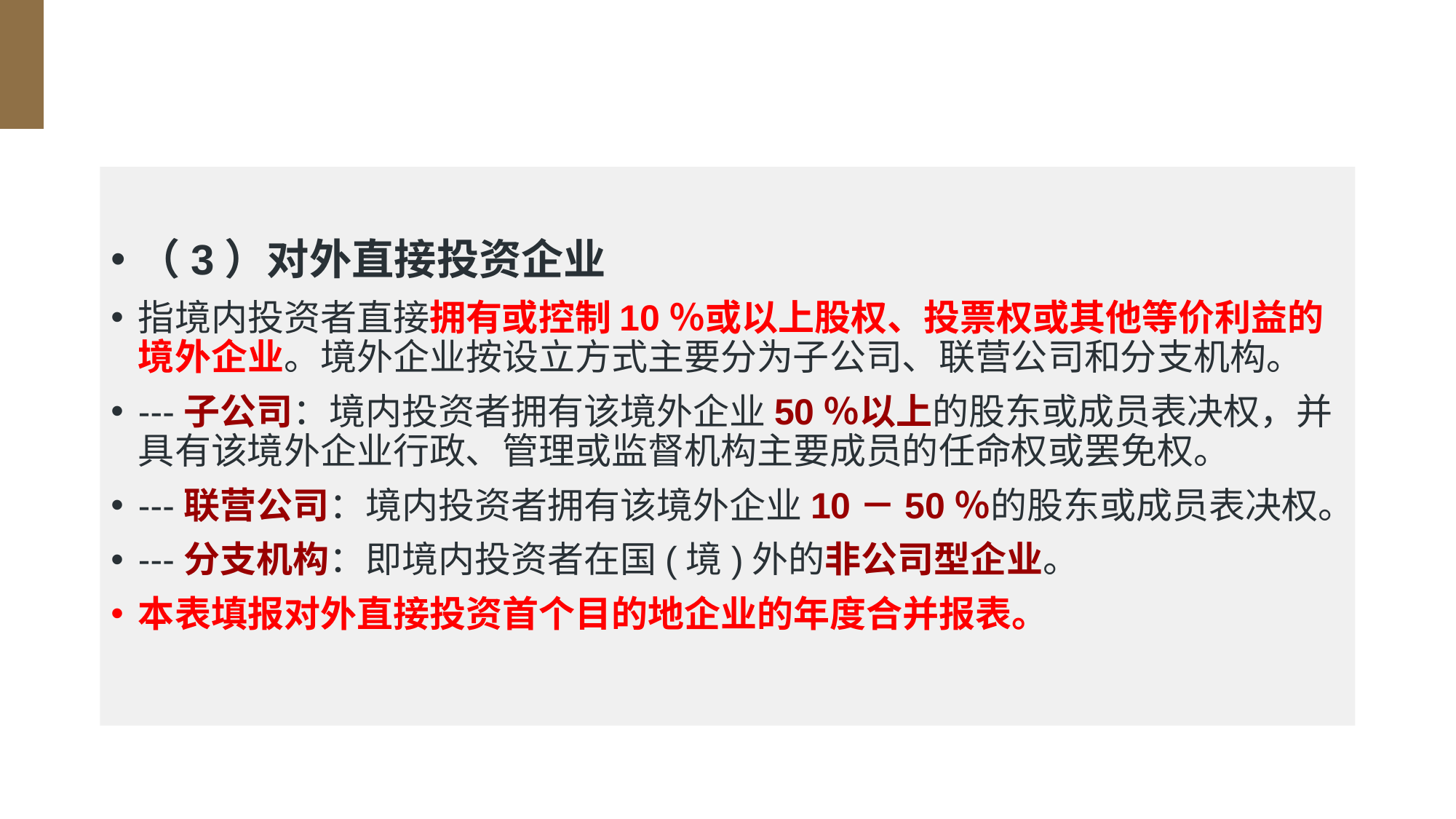

#

（3）对外直接投资企业
指境内投资者直接拥有或控制10％或以上股权、投票权或其他等价利益的境外企业。境外企业按设立方式主要分为子公司、联营公司和分支机构。
---子公司：境内投资者拥有该境外企业50％以上的股东或成员表决权，并具有该境外企业行政、管理或监督机构主要成员的任命权或罢免权。
---联营公司：境内投资者拥有该境外企业10－50％的股东或成员表决权。
---分支机构：即境内投资者在国(境)外的非公司型企业。
本表填报对外直接投资首个目的地企业的年度合并报表。